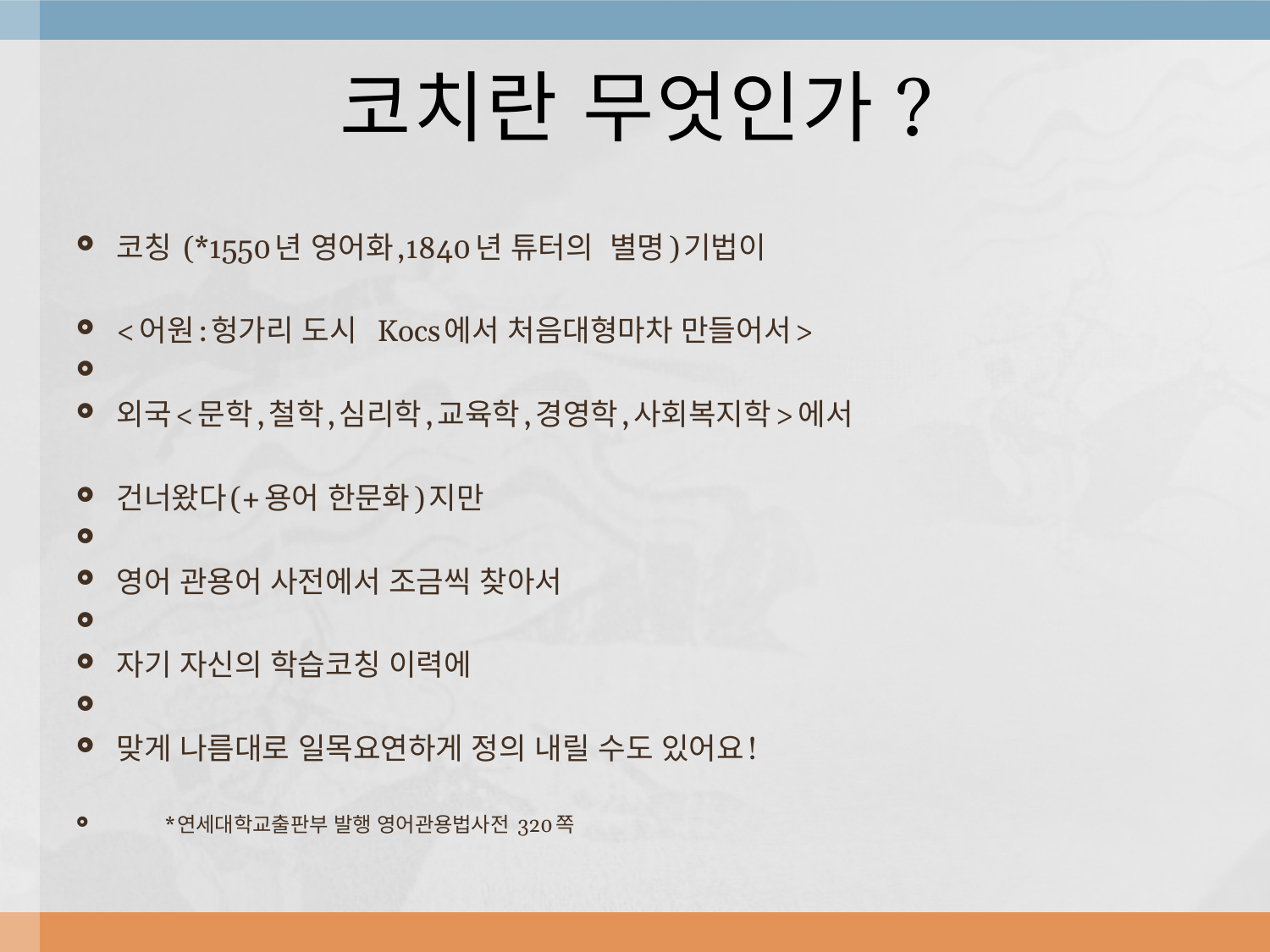

# 코치란 무엇인가?
코칭 (*1550년 영어화,1840년 튜터의  별명)기법이

<어원:헝가리 도시  Kocs에서 처음대형마차 만들어서>

외국<문학,철학,심리학,교육학,경영학,사회복지학>에서

건너왔다(+용어 한문화)지만

영어 관용어 사전에서 조금씩 찾아서

자기 자신의 학습코칭 이력에

맞게 나름대로 일목요연하게 정의 내릴 수도 있어요!

          *연세대학교출판부 발행 영어관용법사전 320쪽